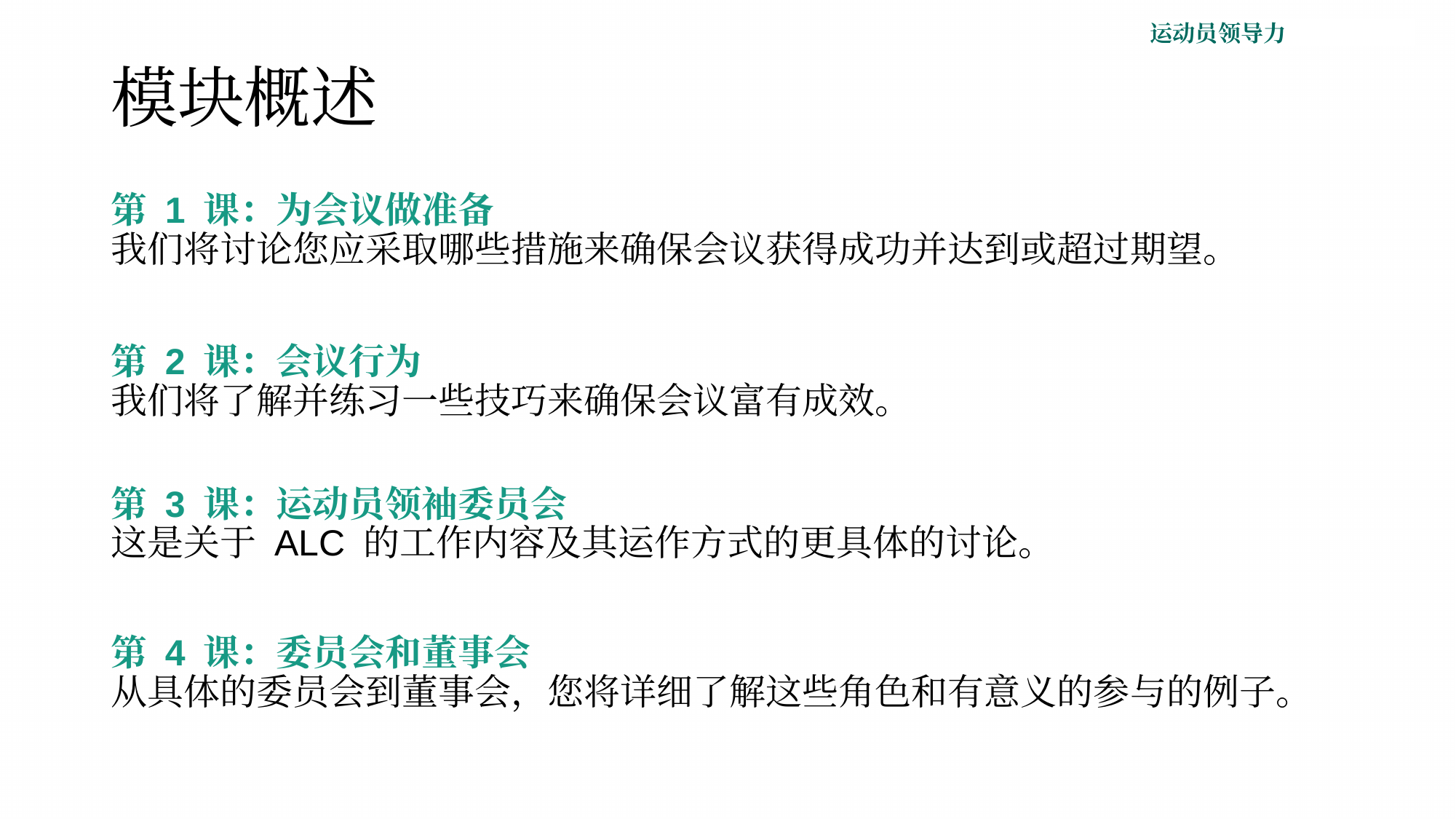

运动员领导力
# 模块概述
第 1 课：为会议做准备
我们将讨论您应采取哪些措施来确保会议获得成功并达到或超过期望。
第 2 课：会议行为
我们将了解并练习一些技巧来确保会议富有成效。
第 3 课：运动员领袖委员会
这是关于 ALC 的工作内容及其运作方式的更具体的讨论。
第 4 课：委员会和董事会
从具体的委员会到董事会，您将详细了解这些角色和有意义的参与的例子。